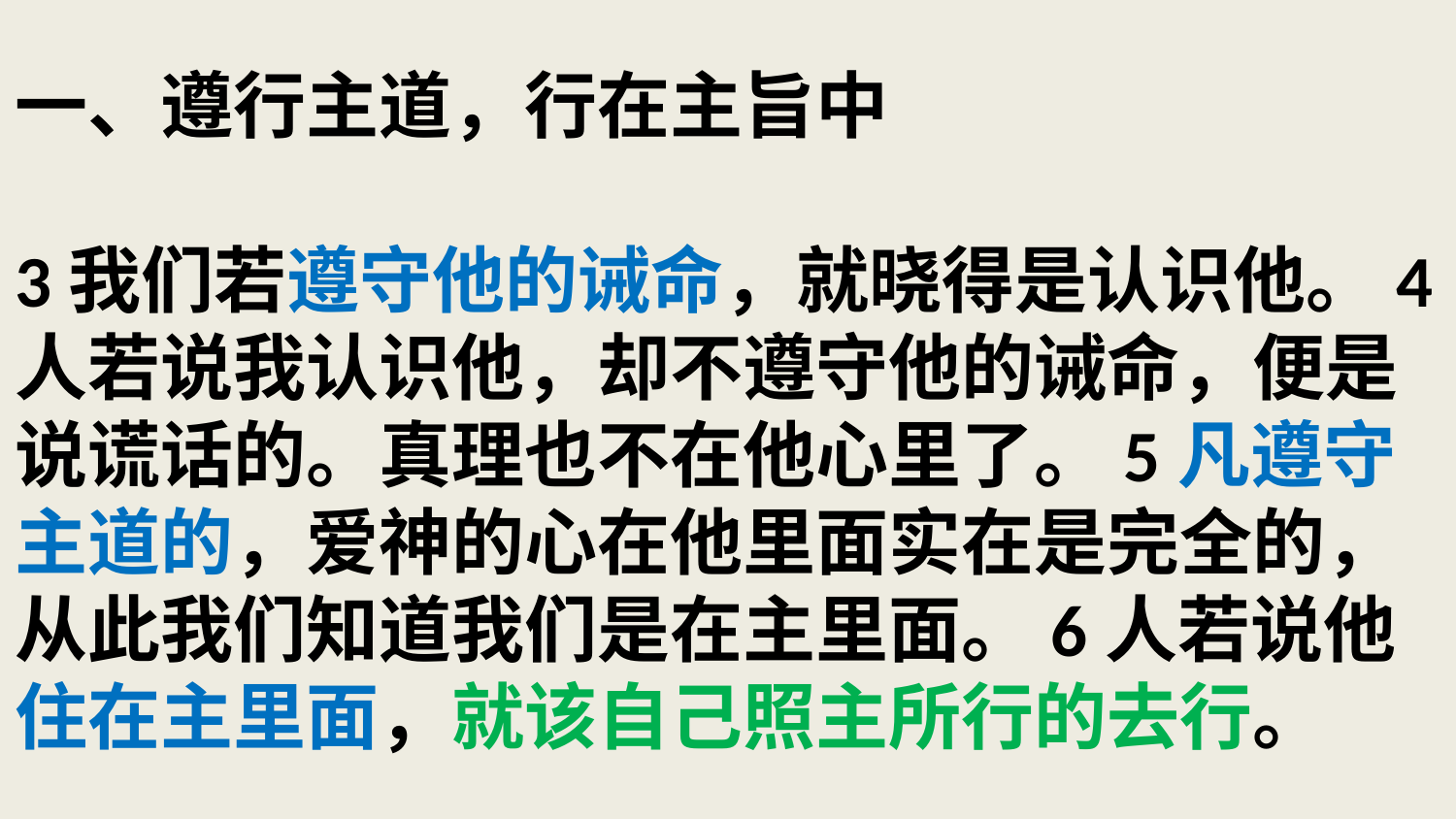

# 一、遵行主道，行在主旨中 3我们若遵守他的诫命，就晓得是认识他。4人若说我认识他，却不遵守他的诫命，便是说谎话的。真理也不在他心里了。5凡遵守主道的，爱神的心在他里面实在是完全的，从此我们知道我们是在主里面。6人若说他住在主里面，就该自己照主所行的去行。